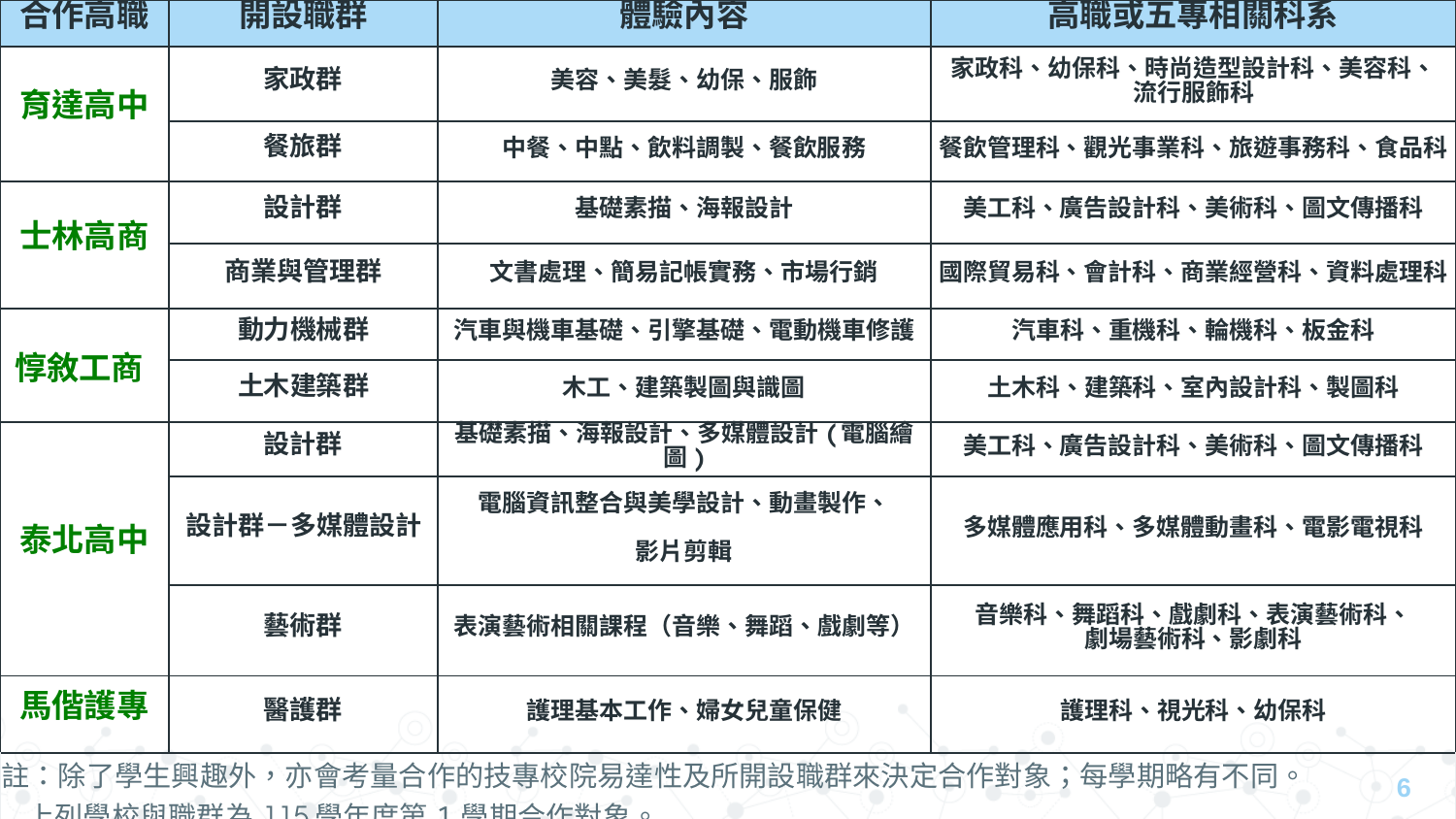

| 合作高職 | 開設職群 | 體驗內容 | 高職或五專相關科系 |
| --- | --- | --- | --- |
| 育達高中 | 家政群 | 美容、美髮、幼保、服飾 | 家政科、幼保科、時尚造型設計科、美容科、 流行服飾科 |
|  | 餐旅群 | 中餐、中點、飲料調製、餐飲服務 | 餐飲管理科、觀光事業科、旅遊事務科、食品科 |
| 士林高商 | 設計群 | 基礎素描、海報設計 | 美工科、廣告設計科、美術科、圖文傳播科 |
|  | 商業與管理群 | 文書處理、簡易記帳實務、市場行銷 | 國際貿易科、會計科、商業經營科、資料處理科 |
| 惇敘工商 | 動力機械群 | 汽車與機車基礎、引擎基礎、電動機車修護 | 汽車科、重機科、輪機科、板金科 |
|  | 土木建築群 | 木工、建築製圖與識圖 | 土木科、建築科、室內設計科、製圖科 |
| 泰北高中 | 設計群 | 基礎素描、海報設計、多媒體設計(電腦繪圖) | 美工科、廣告設計科、美術科、圖文傳播科 |
|  | 設計群－多媒體設計 | 電腦資訊整合與美學設計、動畫製作、 影片剪輯 | 多媒體應用科、多媒體動畫科、電影電視科 |
|  | 藝術群 | 表演藝術相關課程（音樂、舞蹈、戲劇等） | 音樂科、舞蹈科、戲劇科、表演藝術科、 劇場藝術科、影劇科 |
| 馬偕護專 | 醫護群 | 護理基本工作、婦女兒童保健 | 護理科、視光科、幼保科 |
| 註：除了學生興趣外，亦會考量合作的技專校院易達性及所開設職群來決定合作對象；每學期略有不同。 上列學校與職群為115學年度第1學期合作對象。 |  |  |  |
6